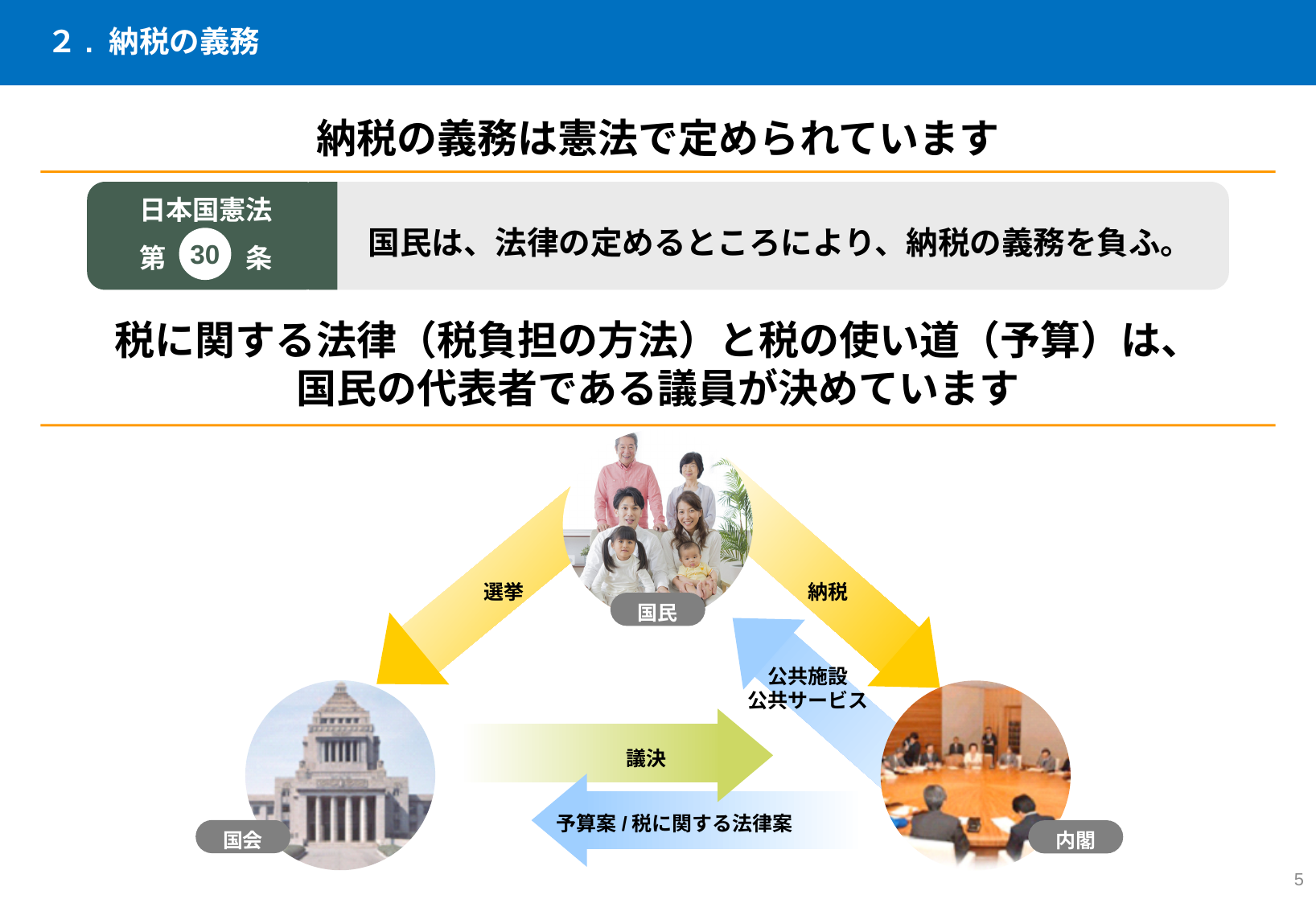

# ２. 納税の義務
納税の義務は憲法で定められています

日本国憲法
国民は、法律の定めるところにより、納税の義務を負ふ。
30
第　　　条
税に関する法律（税負担の方法）と税の使い道（予算）は、
国民の代表者である議員が決めています

選挙
納税
国民

公共施設
公共サービス

議決

予算案/税に関する法律案
国会
内閣
5